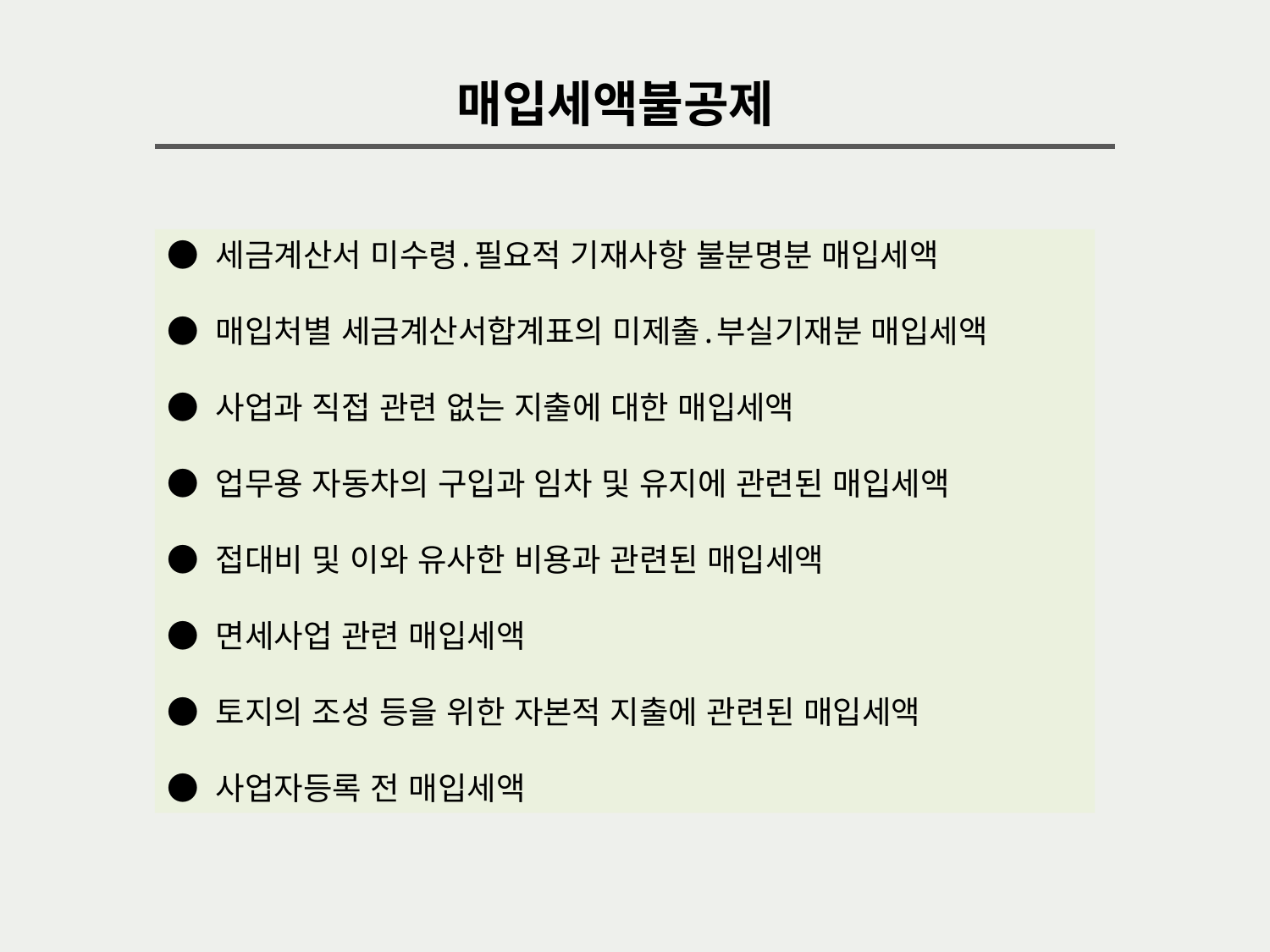

매입세액불공제
● 세금계산서 미수령․필요적 기재사항 불분명분 매입세액

● 매입처별 세금계산서합계표의 미제출․부실기재분 매입세액

● 사업과 직접 관련 없는 지출에 대한 매입세액

● 업무용 자동차의 구입과 임차 및 유지에 관련된 매입세액

● 접대비 및 이와 유사한 비용과 관련된 매입세액

● 면세사업 관련 매입세액

● 토지의 조성 등을 위한 자본적 지출에 관련된 매입세액

● 사업자등록 전 매입세액